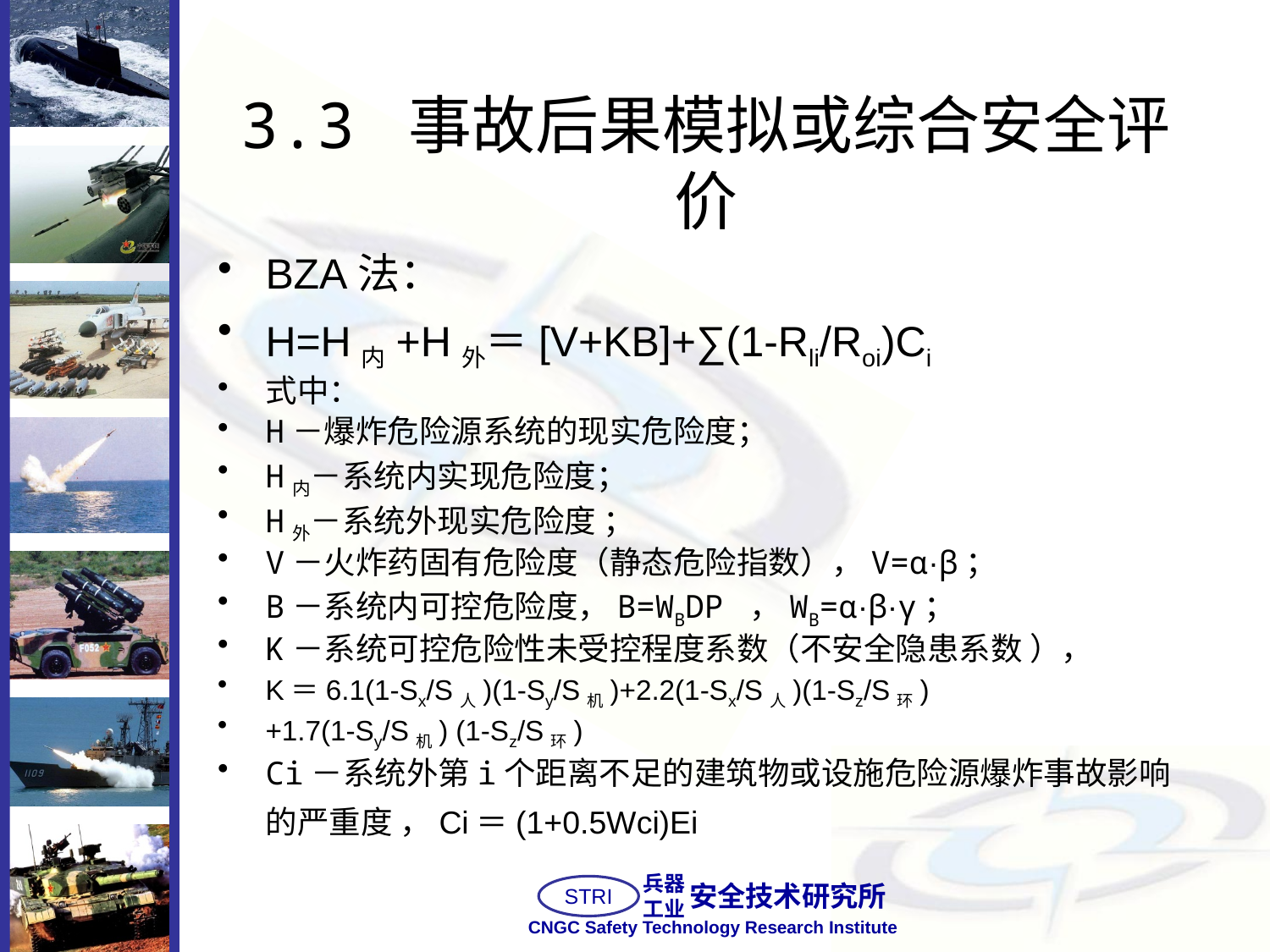

# 3.3 事故后果模拟或综合安全评价
BZA法：
H=H内+H外＝[V+KB]+∑(1-Rli/Roi)Ci
式中：
H－爆炸危险源系统的现实危险度；
H内－系统内实现危险度；
H外－系统外现实危险度 ；
V－火炸药固有危险度（静态危险指数），V=α·β；
B－系统内可控危险度，B=WBDP ，WB=α·β·γ；
K－系统可控危险性未受控程度系数（不安全隐患系数 ），
K＝6.1(1-Sx/S人)(1-Sy/S机)+2.2(1-Sx/S人)(1-Sz/S环)
+1.7(1-Sy/S机) (1-Sz/S环)
Ci－系统外第i个距离不足的建筑物或设施危险源爆炸事故影响的严重度 ，Ci＝(1+0.5Wci)Ei